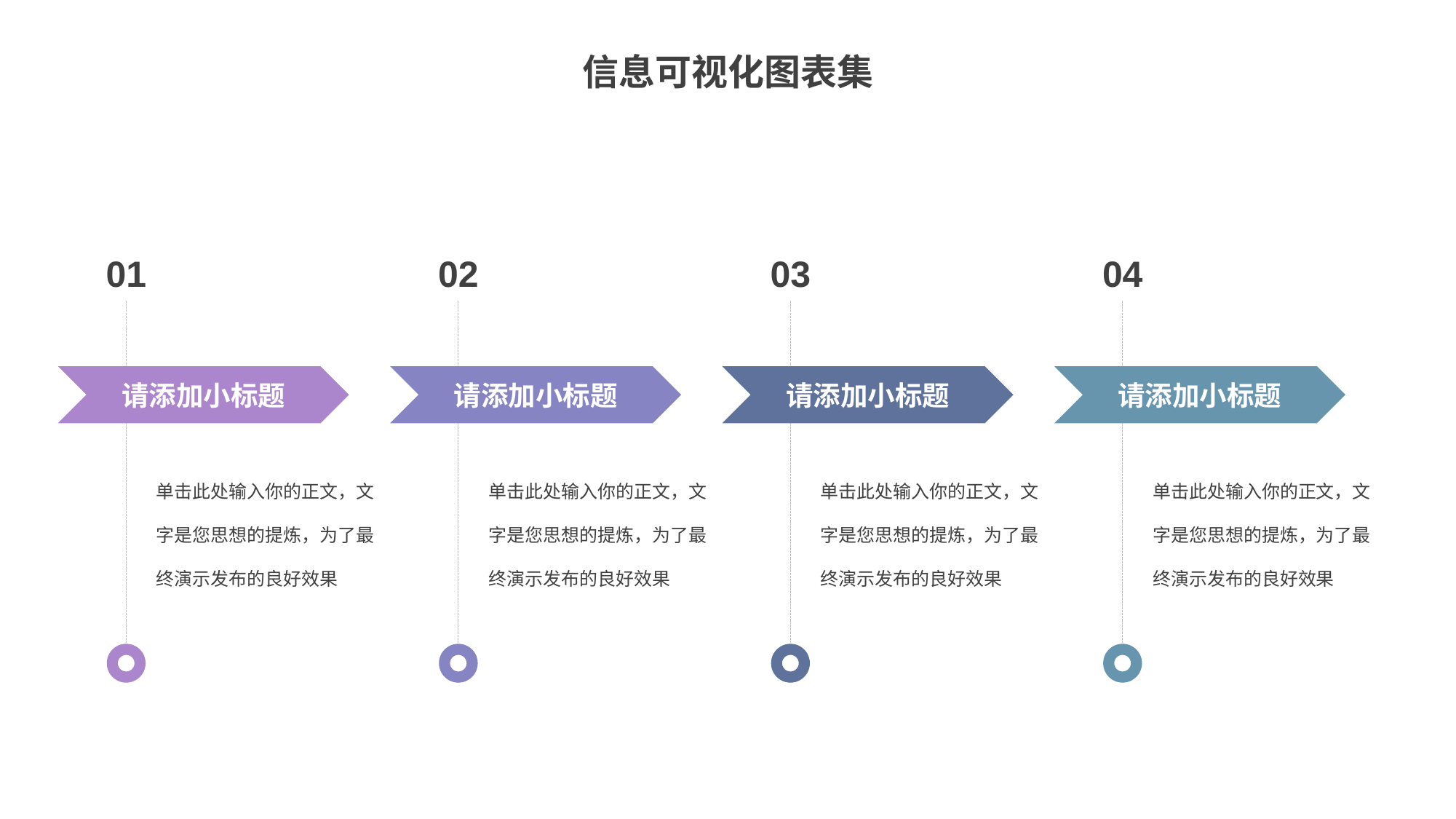

信息可视化图表集
01
请添加小标题
单击此处输入你的正文，文字是您思想的提炼，为了最终演示发布的良好效果

02
请添加小标题
单击此处输入你的正文，文字是您思想的提炼，为了最终演示发布的良好效果

03
请添加小标题
单击此处输入你的正文，文字是您思想的提炼，为了最终演示发布的良好效果

04
请添加小标题
单击此处输入你的正文，文字是您思想的提炼，为了最终演示发布的良好效果